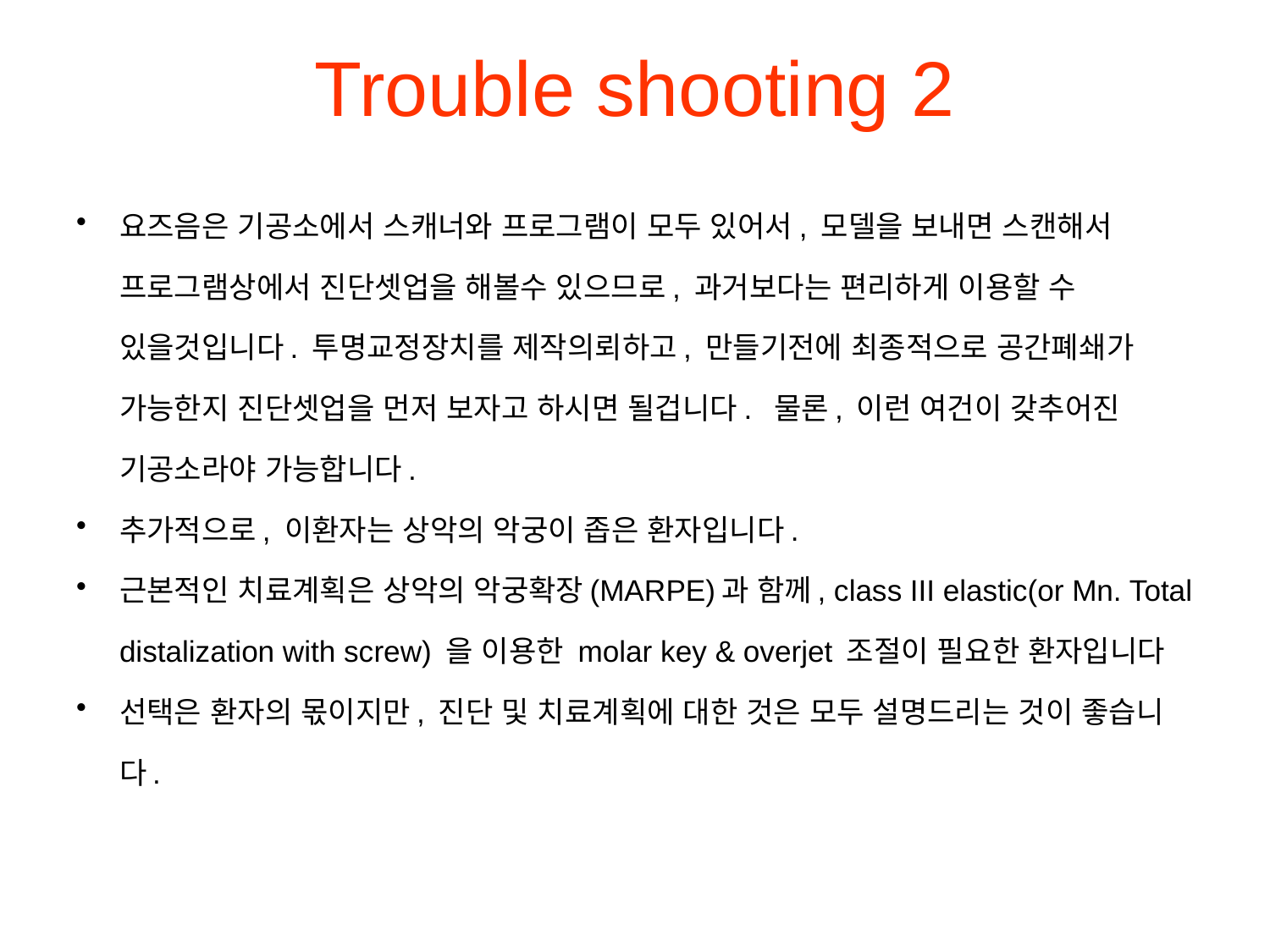

# Trouble shooting 2
요즈음은 기공소에서 스캐너와 프로그램이 모두 있어서, 모델을 보내면 스캔해서 프로그램상에서 진단셋업을 해볼수 있으므로, 과거보다는 편리하게 이용할 수 있을것입니다. 투명교정장치를 제작의뢰하고, 만들기전에 최종적으로 공간폐쇄가 가능한지 진단셋업을 먼저 보자고 하시면 될겁니다.  물론, 이런 여건이 갖추어진 기공소라야 가능합니다.
추가적으로, 이환자는 상악의 악궁이 좁은 환자입니다.
근본적인 치료계획은 상악의 악궁확장(MARPE)과 함께, class III elastic(or Mn. Total distalization with screw) 을 이용한 molar key & overjet 조절이 필요한 환자입니다
선택은 환자의 몫이지만, 진단 및 치료계획에 대한 것은 모두 설명드리는 것이 좋습니다.